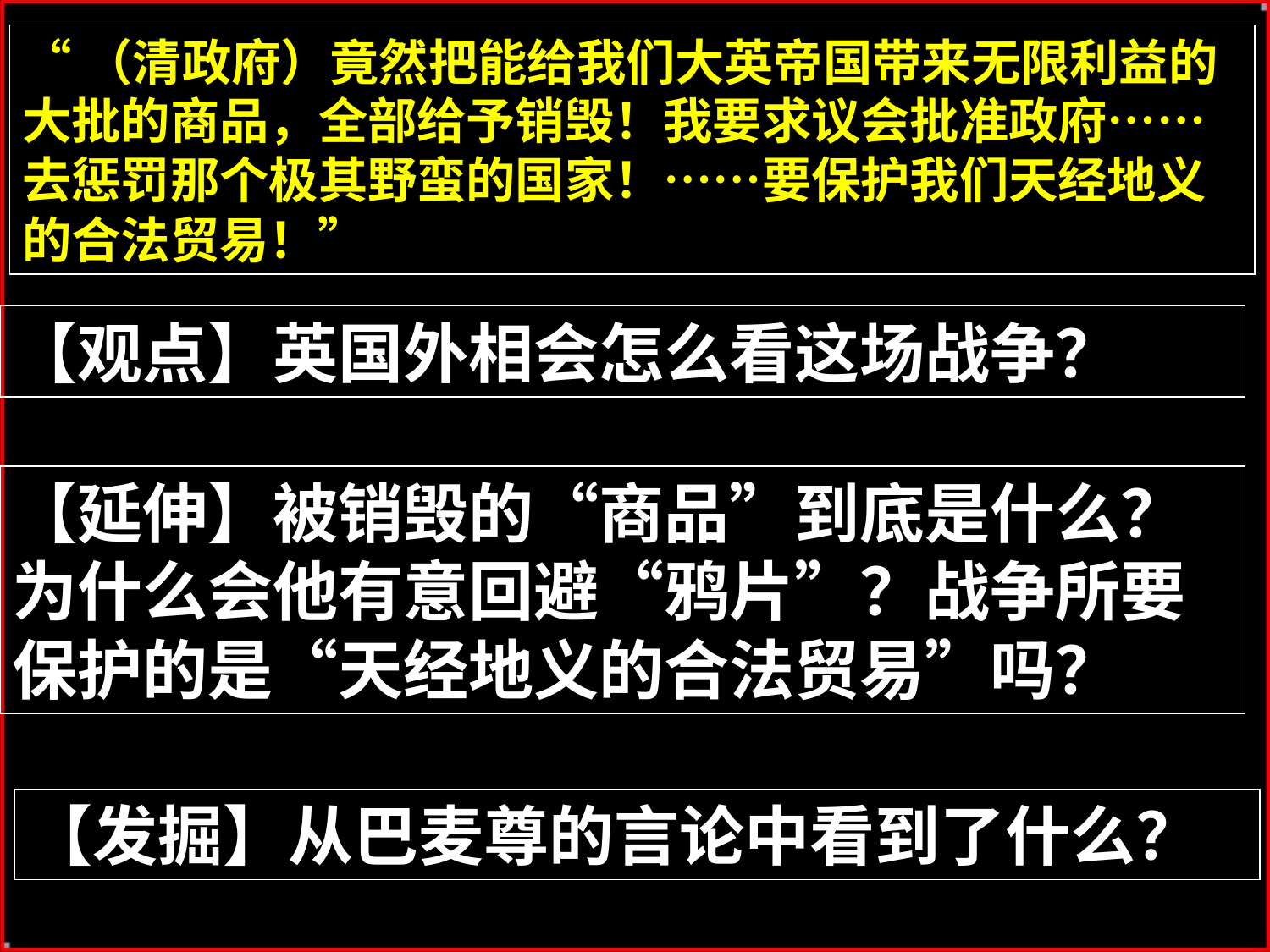

“（清政府）竟然把能给我们大英帝国带来无限利益的大批的商品，全部给予销毁！我要求议会批准政府……去惩罚那个极其野蛮的国家！……要保护我们天经地义的合法贸易！”
【观点】英国外相会怎么看这场战争？
【延伸】被销毁的“商品”到底是什么？为什么会他有意回避“鸦片”？战争所要保护的是“天经地义的合法贸易”吗？
【发掘】从巴麦尊的言论中看到了什么？